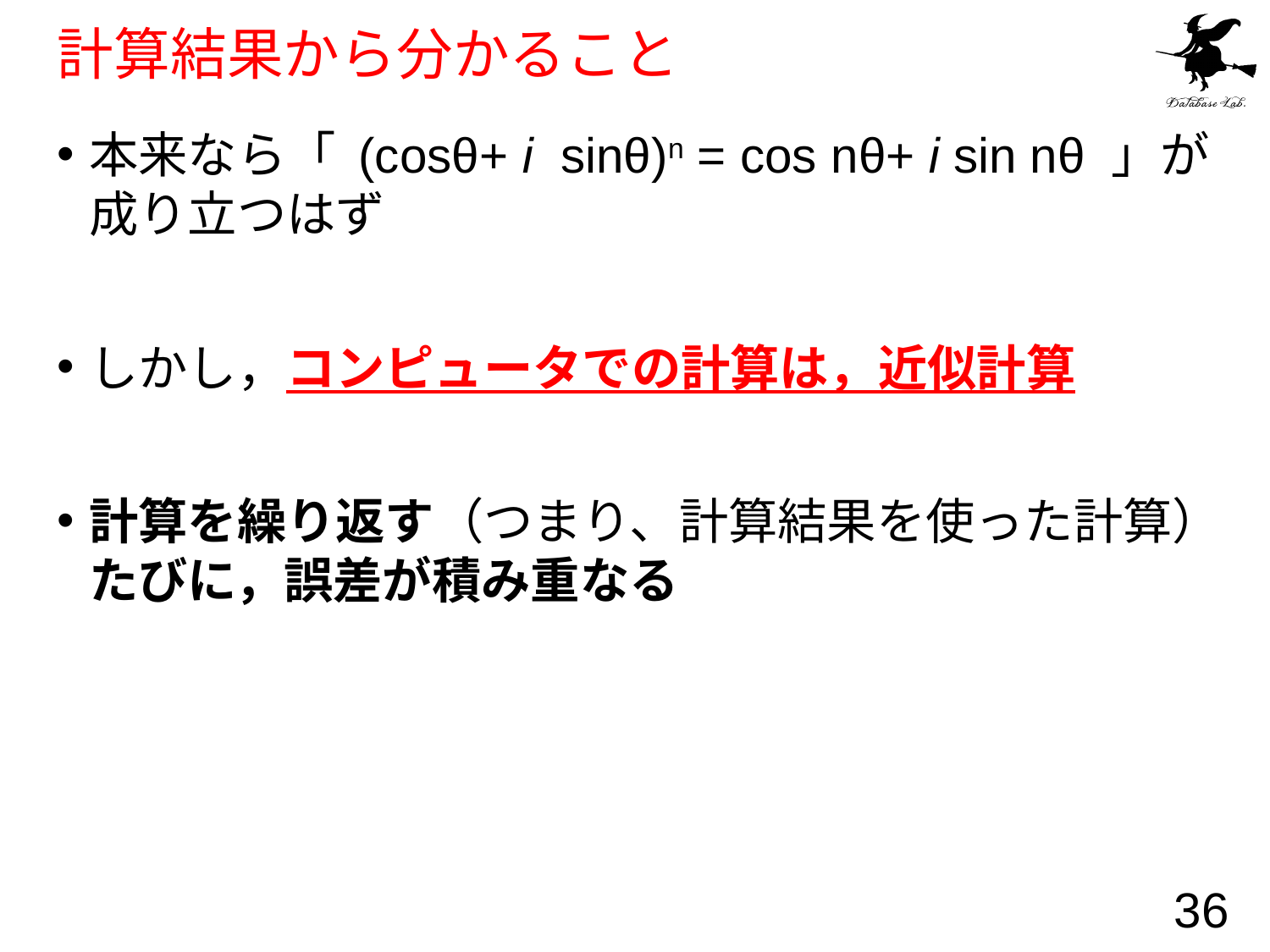

# 計算結果から分かること
本来なら「 (cosθ+ i  sinθ)n = cos nθ+ i sin nθ 」が成り立つはず

しかし，コンピュータでの計算は，近似計算

計算を繰り返す（つまり、計算結果を使った計算）たびに，誤差が積み重なる
36